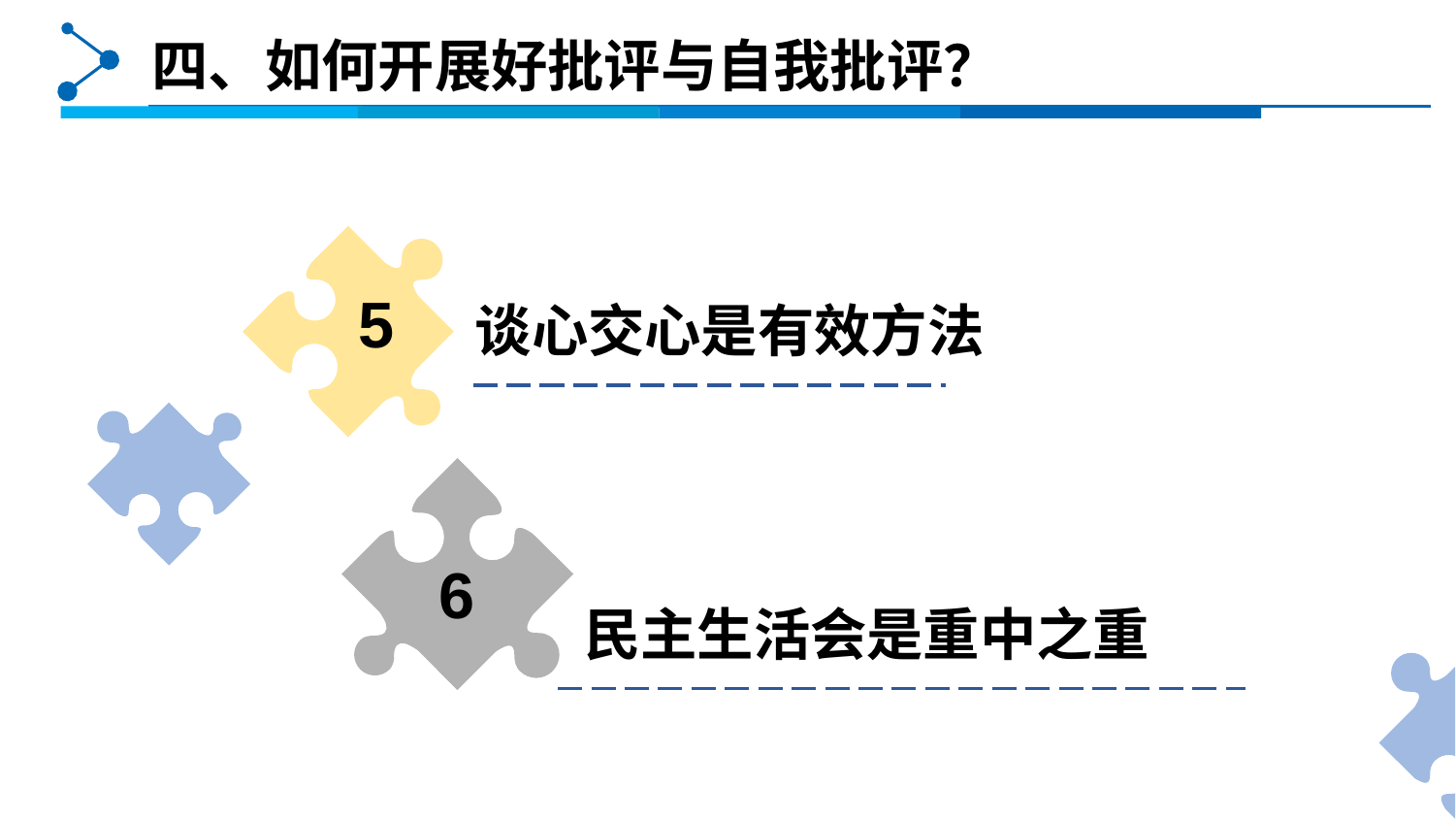

四、如何开展好批评与自我批评？

5
谈心交心是有效方法

6
民主生活会是重中之重